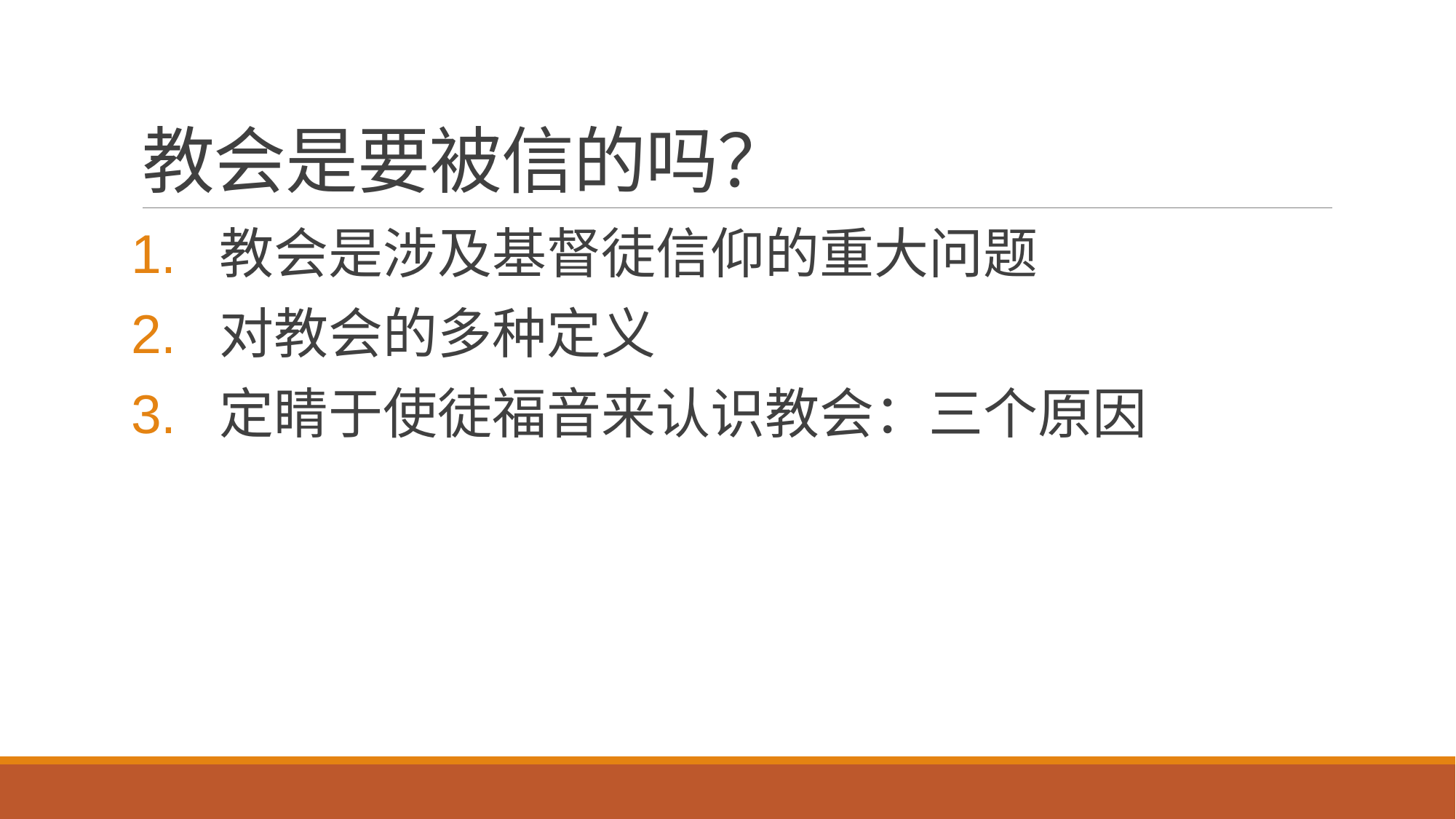

# 教会是要被信的吗？
教会是涉及基督徒信仰的重大问题
对教会的多种定义
定睛于使徒福音来认识教会：三个原因